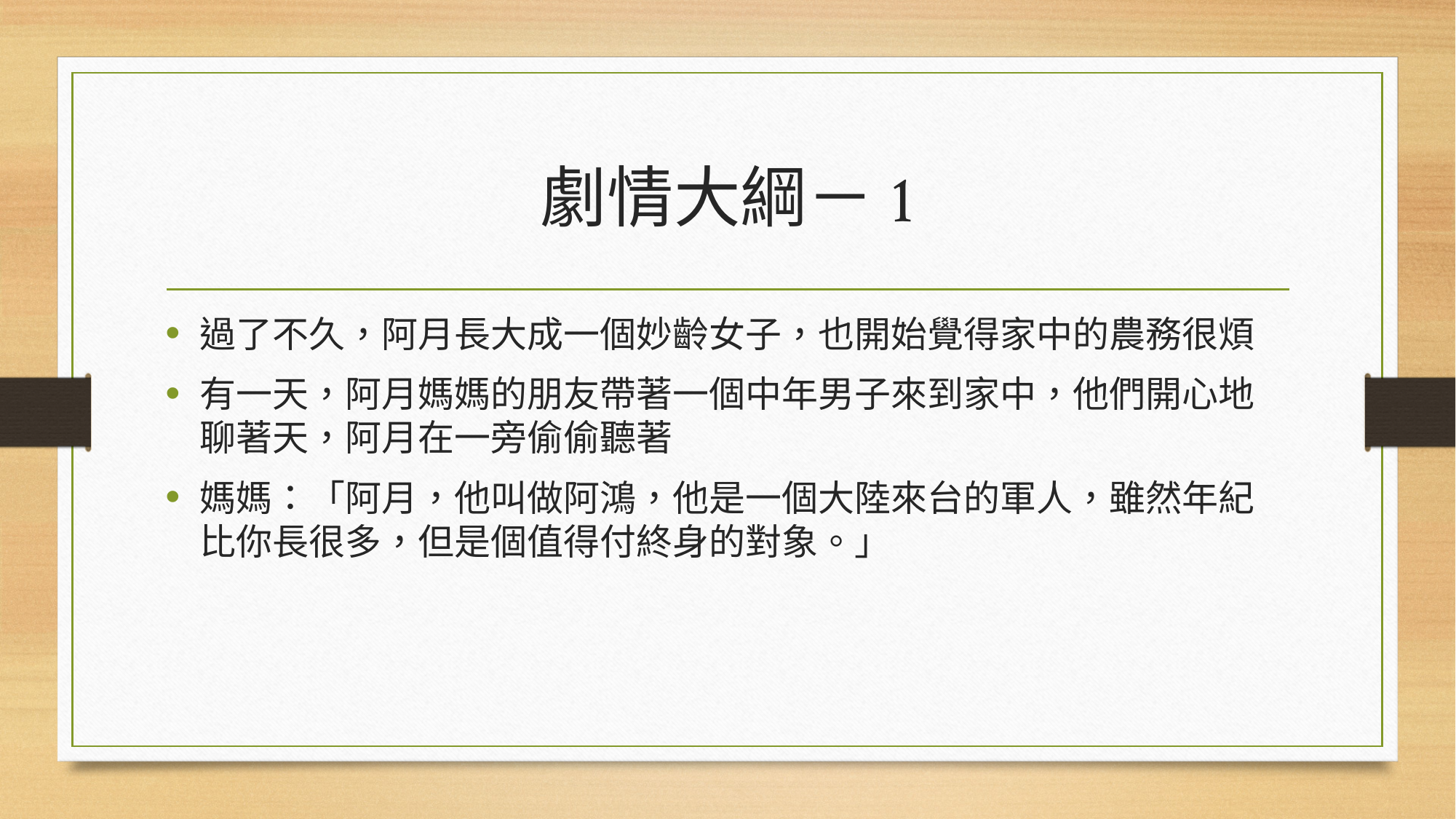

# 劇情大綱－1
過了不久，阿月長大成一個妙齡女子，也開始覺得家中的農務很煩
有一天，阿月媽媽的朋友帶著一個中年男子來到家中，他們開心地聊著天，阿月在一旁偷偷聽著
媽媽：「阿月，他叫做阿鴻，他是一個大陸來台的軍人，雖然年紀比你長很多，但是個值得付終身的對象。」